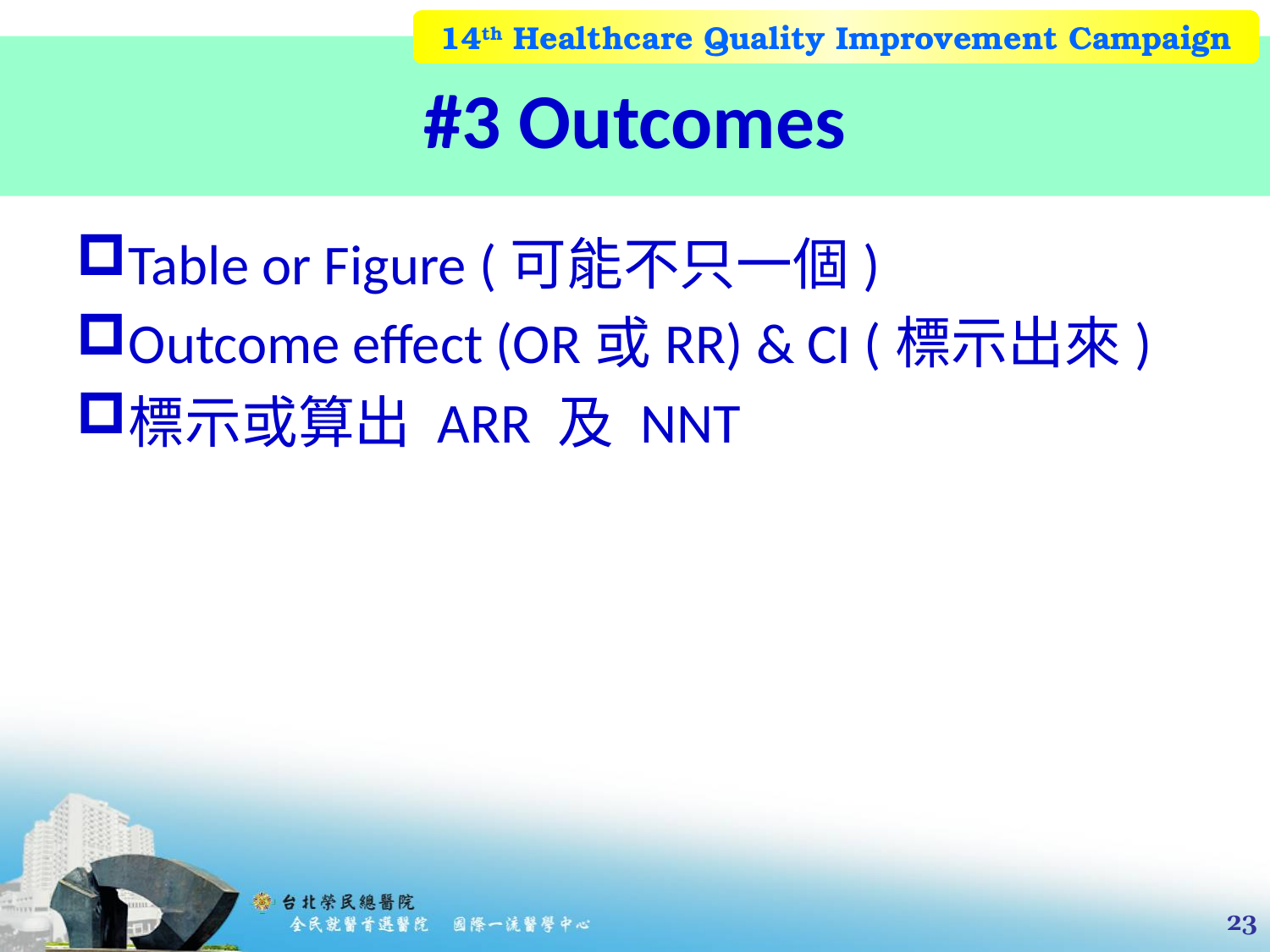

# #3 Outcomes
Table or Figure (可能不只一個)
Outcome effect (OR或RR) & CI (標示出來)
標示或算出 ARR 及 NNT
23